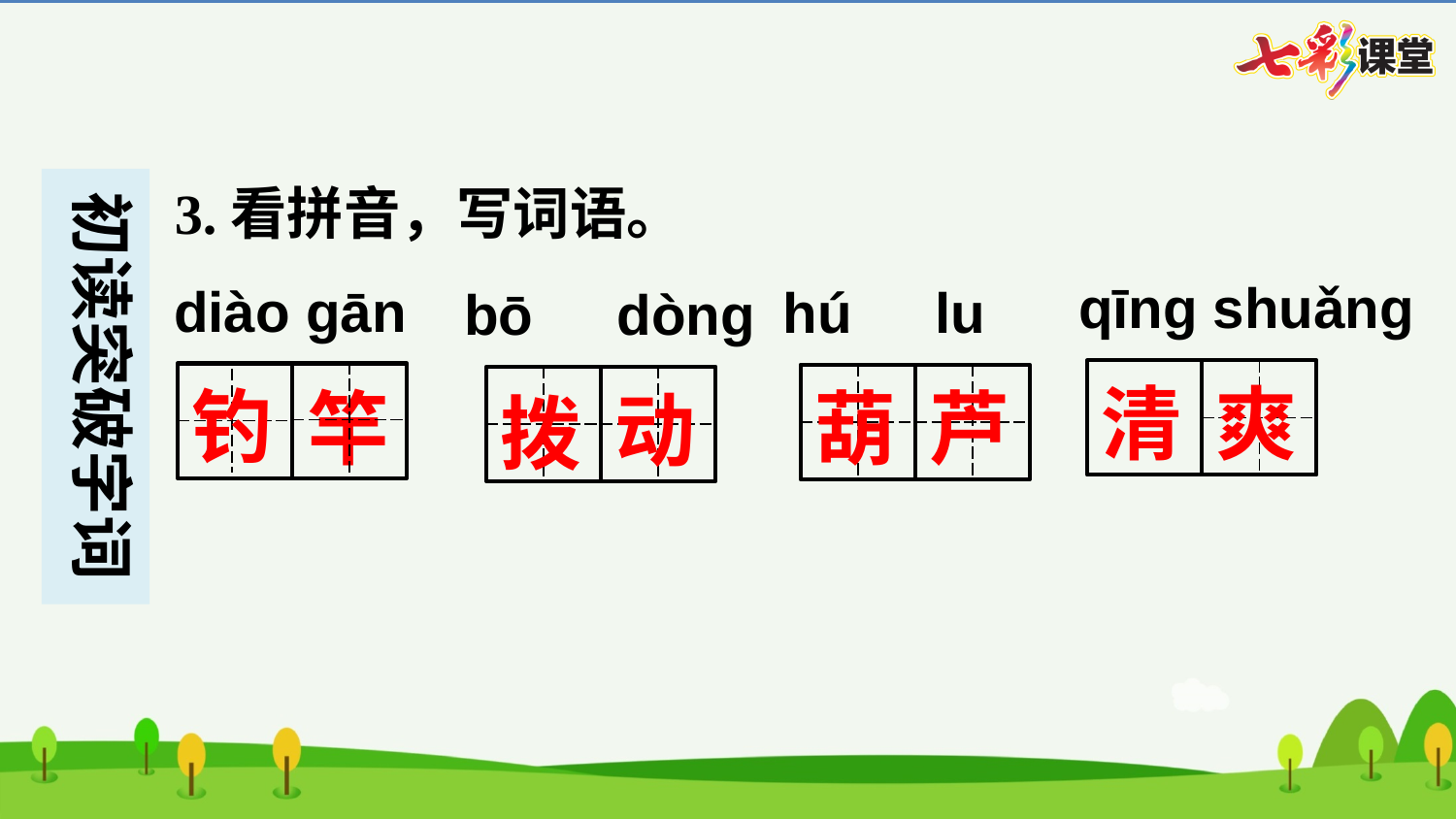

3.看拼音，写词语。
qīng shuǎng
diào gān
hú　lu
bō　dòng
清
爽
钓
竿
葫
芦
清
爽
拨
动
钓
竿
葫
芦
动
拨